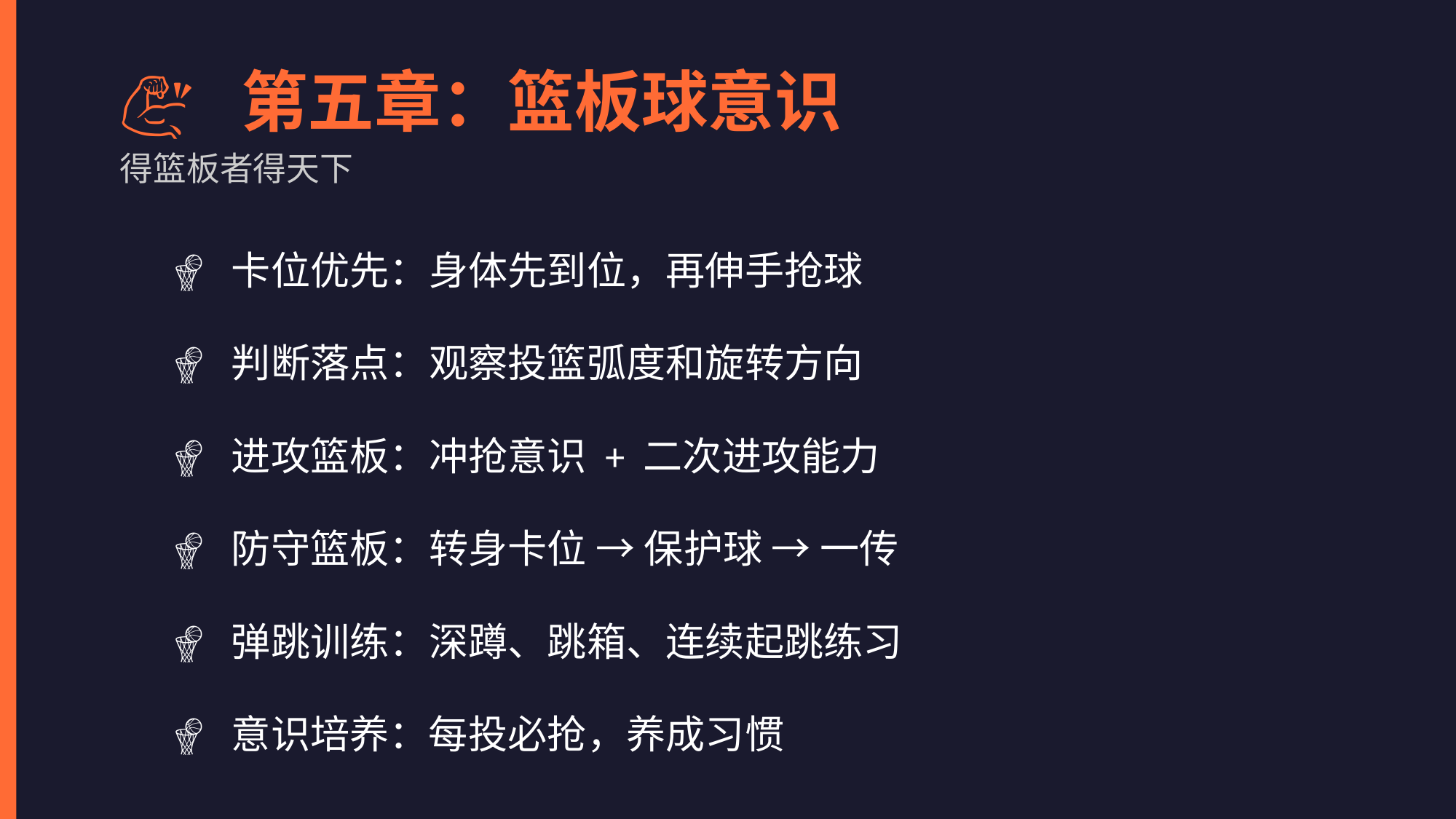

💪  第五章：篮板球意识
得篮板者得天下
🏀  卡位优先：身体先到位，再伸手抢球
🏀  判断落点：观察投篮弧度和旋转方向
🏀  进攻篮板：冲抢意识 + 二次进攻能力
🏀  防守篮板：转身卡位 → 保护球 → 一传
🏀  弹跳训练：深蹲、跳箱、连续起跳练习
🏀  意识培养：每投必抢，养成习惯